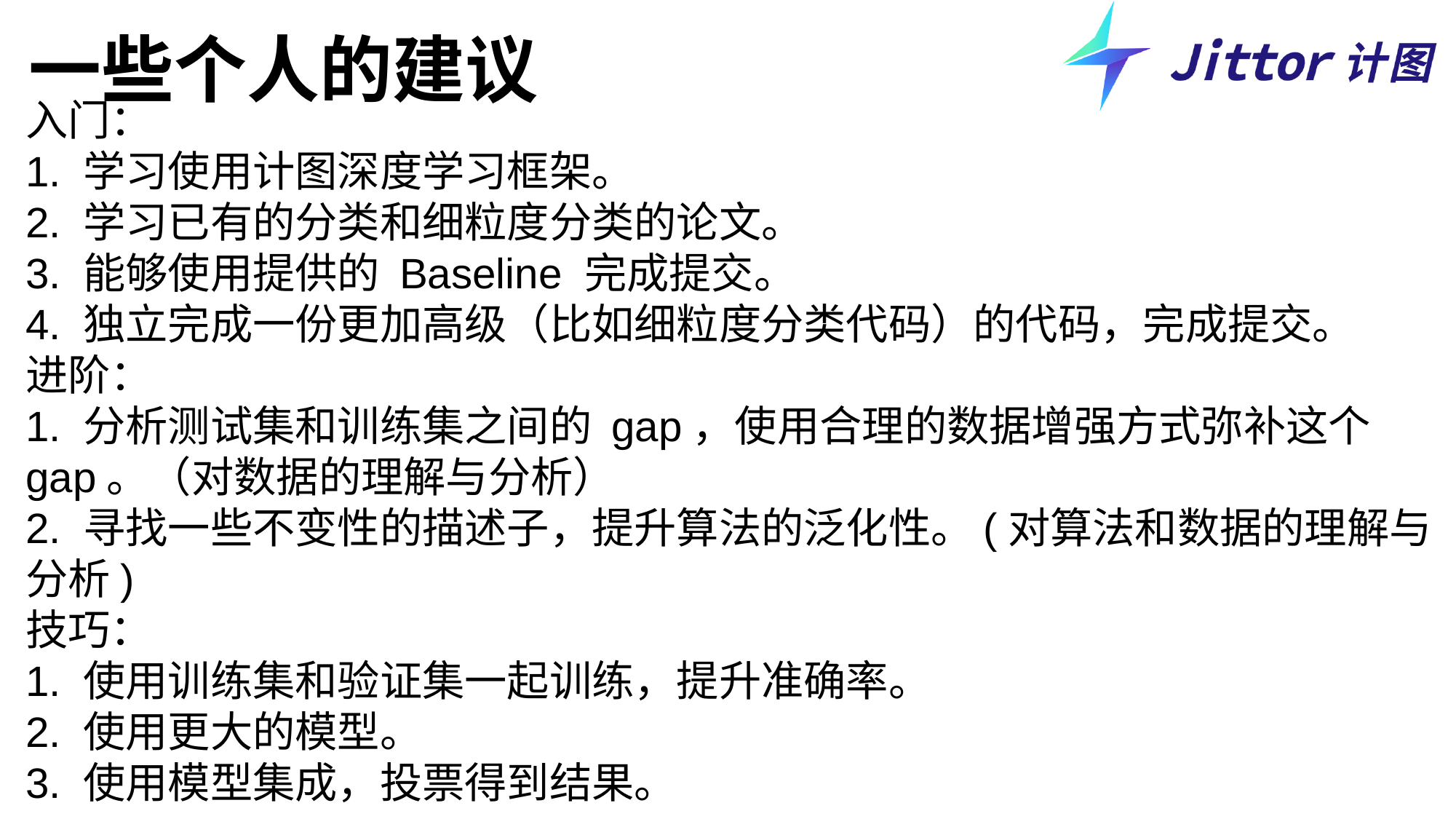

一些个人的建议
入门：
1. 学习使用计图深度学习框架。
2. 学习已有的分类和细粒度分类的论文。
3. 能够使用提供的 Baseline 完成提交。
4. 独立完成一份更加高级（比如细粒度分类代码）的代码，完成提交。
进阶：
1. 分析测试集和训练集之间的 gap，使用合理的数据增强方式弥补这个gap。（对数据的理解与分析）
2. 寻找一些不变性的描述子，提升算法的泛化性。(对算法和数据的理解与分析)
技巧：
1. 使用训练集和验证集一起训练，提升准确率。
2. 使用更大的模型。
3. 使用模型集成，投票得到结果。